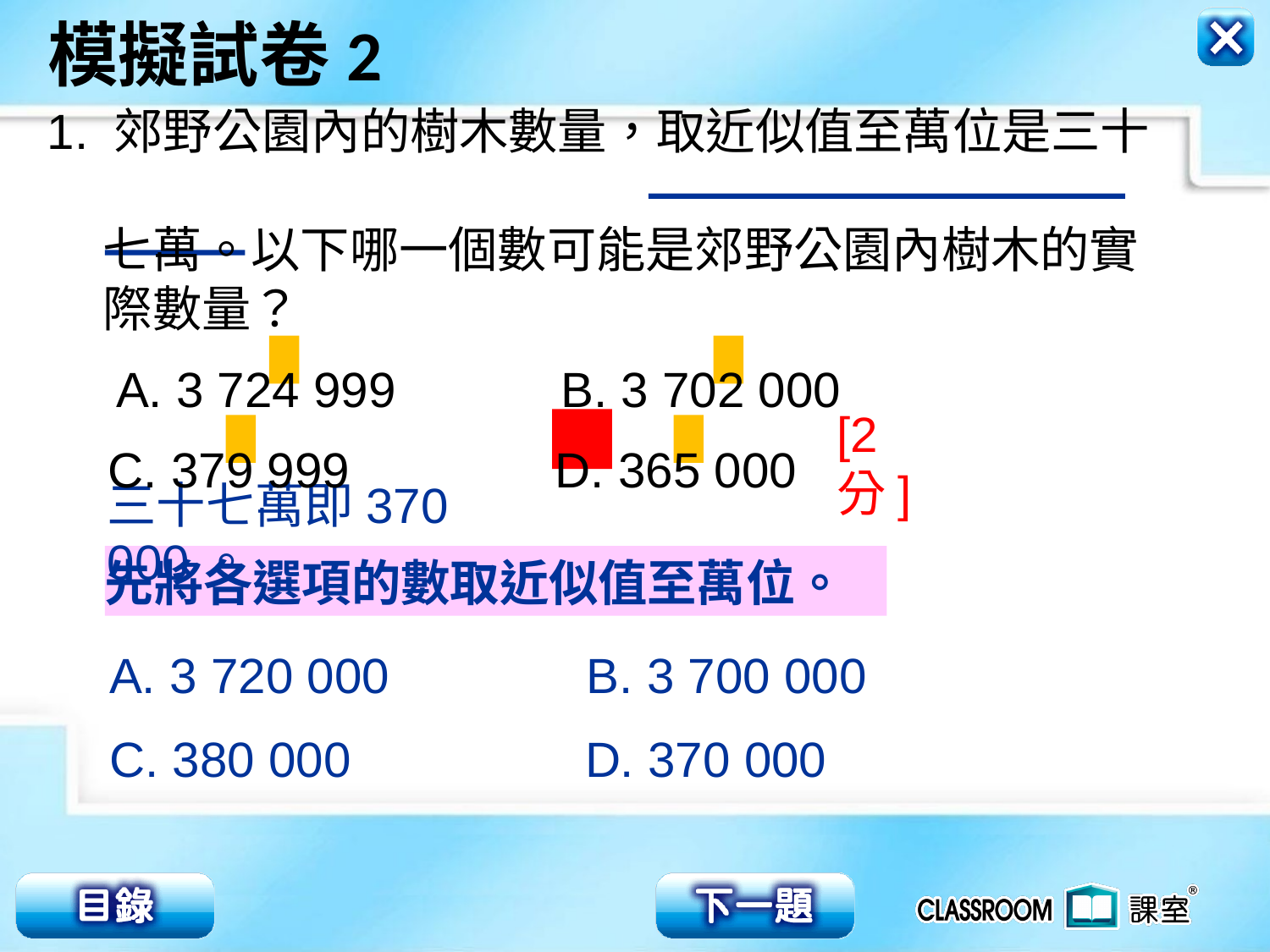

1. 郊野公園內的樹木數量，取近似值至萬位是三十
    七萬。以下哪一個數可能是郊野公園內樹木的實
    際數量？
     A. 3 724 999            B. 3 702 000
     C. 379 999              	D. 365 000

[2分]

三十七萬即370 000。
先將各選項的數取近似值至萬位。
A. 3 720 000
B. 3 700 000
C. 380 000
D. 370 000